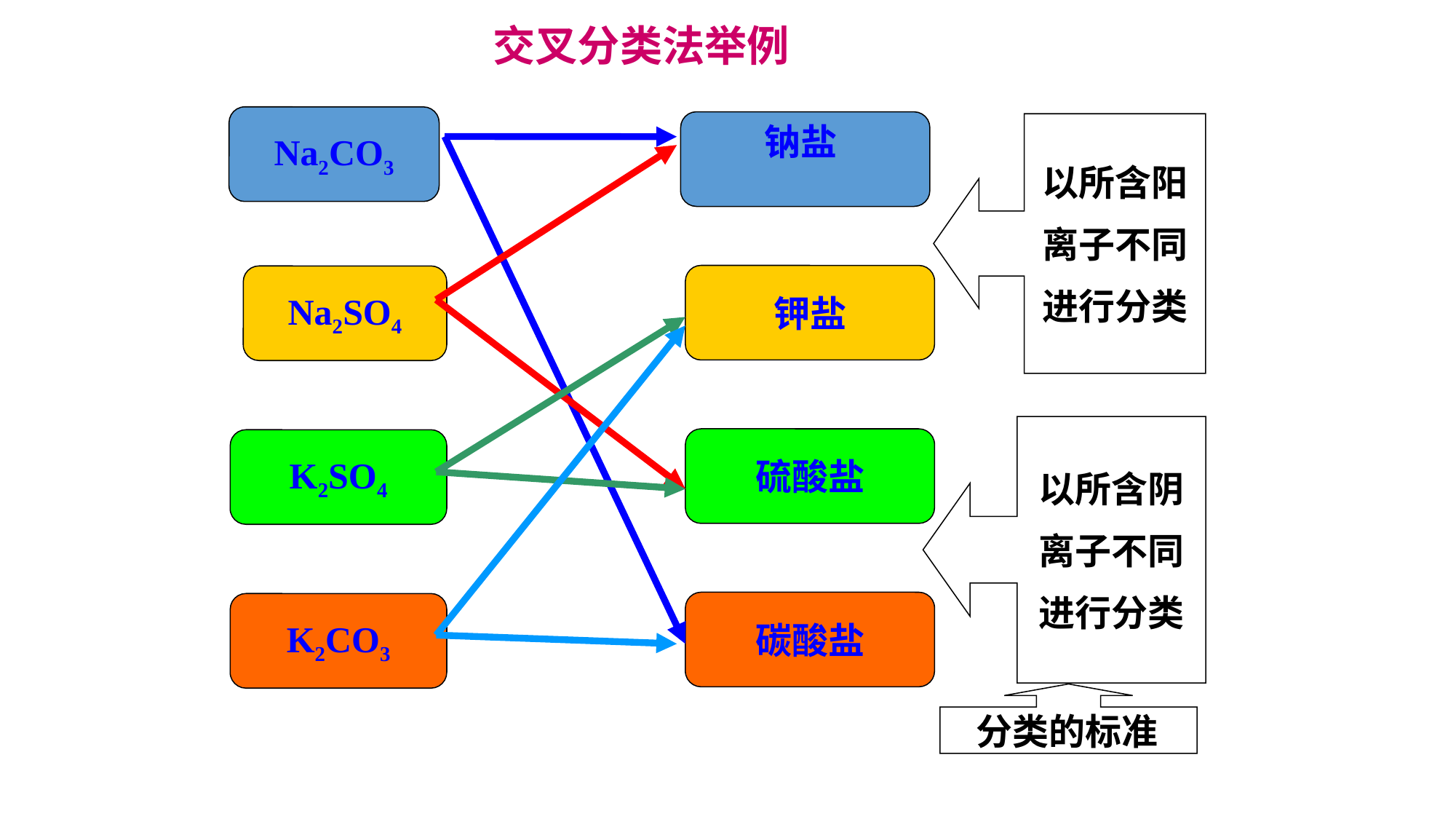

交叉分类法举例
Na2CO3

以所含阳
离子不同
进行分类
钠盐

钾盐
Na2SO4

以所含阴
离子不同
进行分类
硫酸盐
K2SO4

碳酸盐
K2CO3

  分类的标准